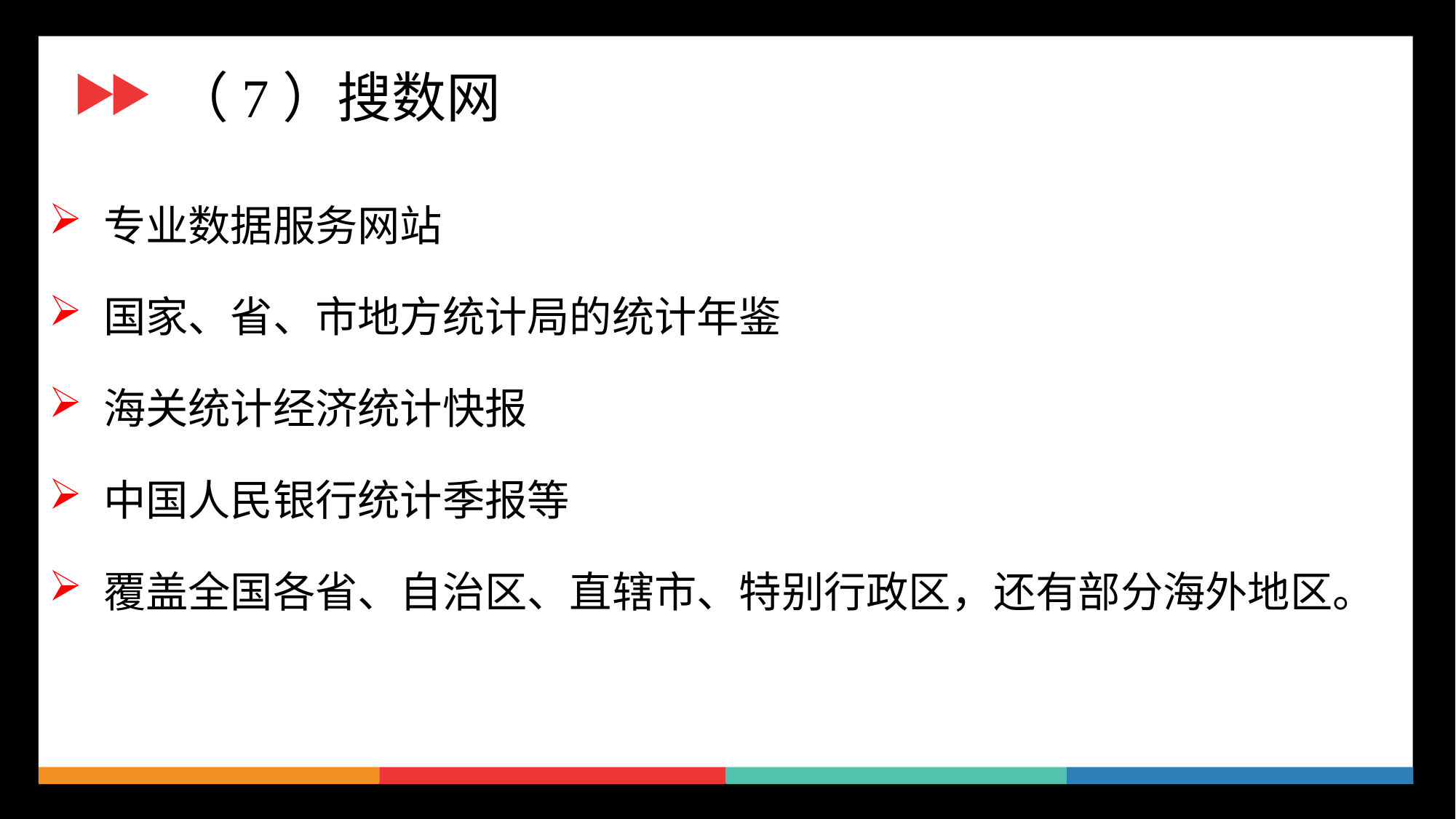

（7）搜数网

专业数据服务网站
国家、省、市地方统计局的统计年鉴
海关统计经济统计快报
中国人民银行统计季报等
覆盖全国各省、自治区、直辖市、特别行政区，还有部分海外地区。